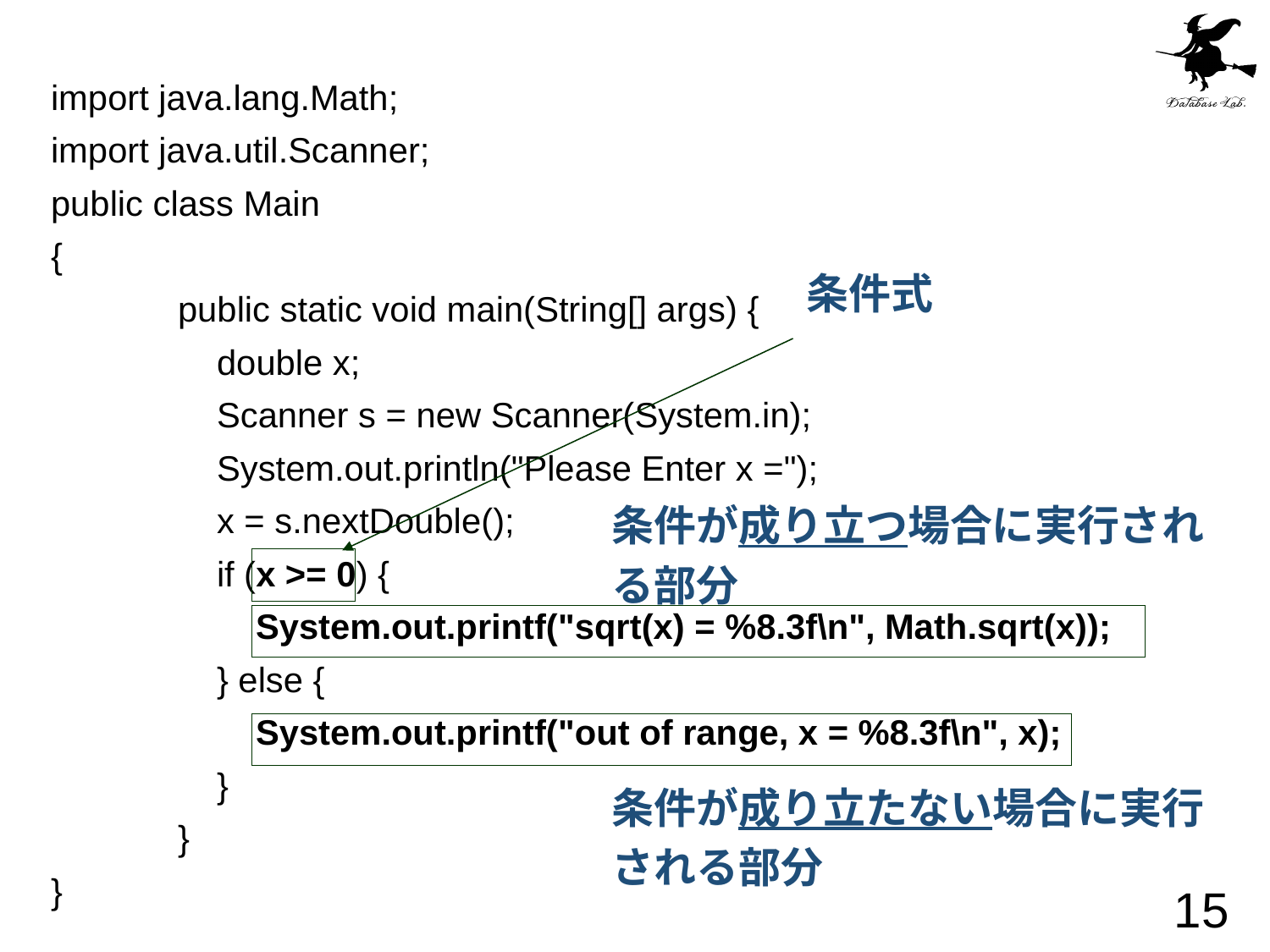

import java.lang.Math;
import java.util.Scanner;
public class Main
{
	public static void main(String[] args) {
	    double x;
	    Scanner s = new Scanner(System.in);
	    System.out.println("Please Enter x =");
	    x = s.nextDouble();
	    if (x >= 0) {
	        System.out.printf("sqrt(x) = %8.3f\n", Math.sqrt(x));
	    } else {
	        System.out.printf("out of range, x = %8.3f\n", x);
	    }
	}
}

条件式

条件が成り立つ場合に実行され
る部分

条件が成り立たない場合に実行
される部分
15